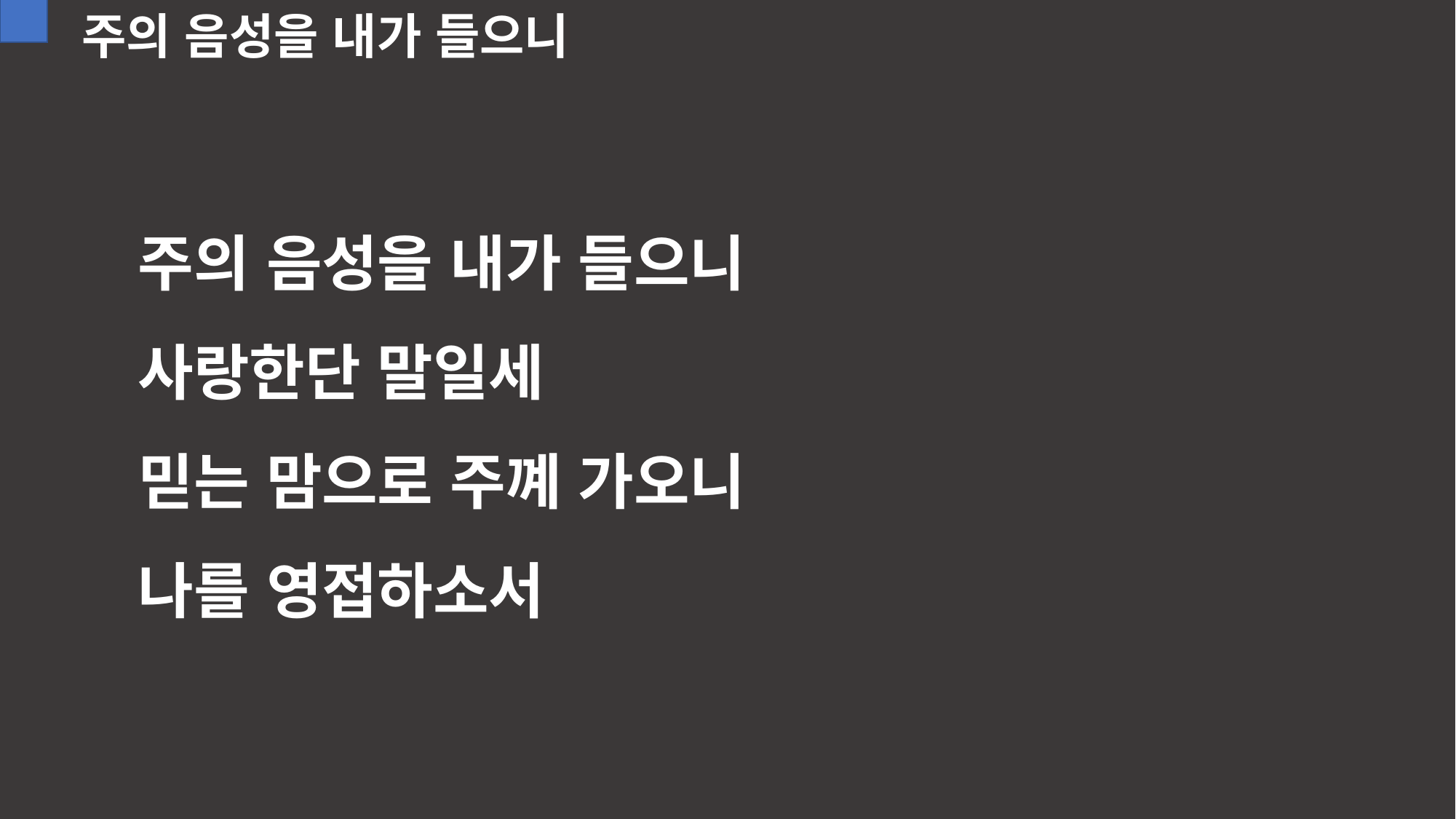

주의 음성을 내가 들으니

주의 음성을 내가 들으니
사랑한단 말일세
믿는 맘으로 주꼐 가오니
나를 영접하소서